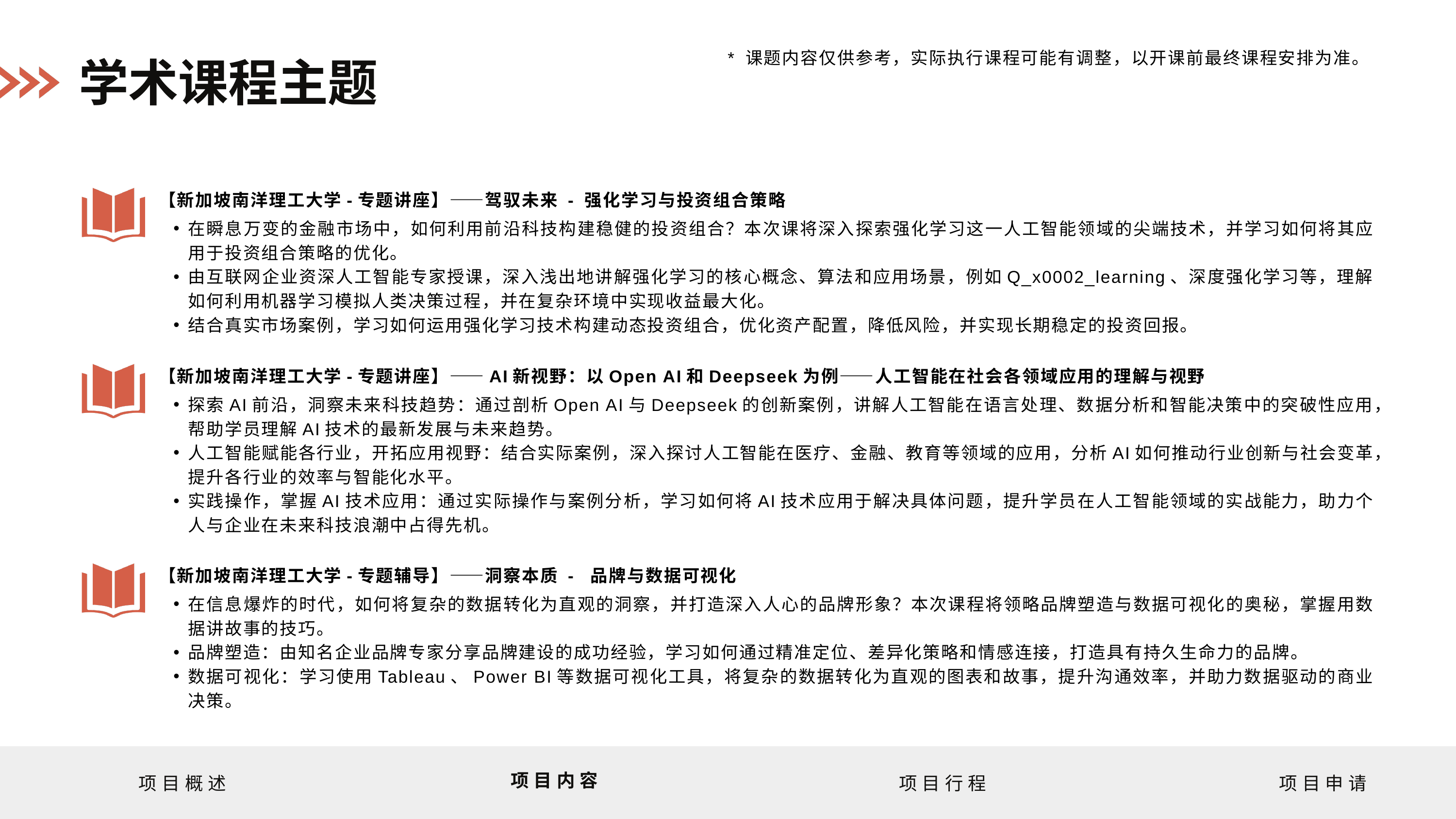

* 课题内容仅供参考，实际执行课程可能有调整，以开课前最终课程安排为准。
学术课程主题

【新加坡南洋理工大学-专题讲座】——驾驭未来 - 强化学习与投资组合策略

在瞬息万变的金融市场中，如何利用前沿科技构建稳健的投资组合？本次课将深入探索强化学习这⼀人工智能领域的尖端技术，并学习如何将其应用于投资组合策略的优化。
由互联网企业资深人工智能专家授课，深入浅出地讲解强化学习的核心概念、算法和应用场景，例如Q_x0002_learning、深度强化学习等，理解如何利用机器学习模拟人类决策过程，并在复杂环境中实现收益最大化。
结合真实市场案例，学习如何运用强化学习技术构建动态投资组合，优化资产配置，降低风险，并实现长期稳定的投资回报。

【新加坡南洋理工大学-专题讲座】——AI新视野：以Open AI和Deepseek为例——人工智能在社会各领域应用的理解与视野
探索AI前沿，洞察未来科技趋势：通过剖析Open AI与Deepseek的创新案例，讲解人工智能在语言处理、数据分析和智能决策中的突破性应用，帮助学员理解AI技术的最新发展与未来趋势。
人工智能赋能各行业，开拓应用视野：结合实际案例，深入探讨人工智能在医疗、金融、教育等领域的应用，分析AI如何推动行业创新与社会变革，提升各行业的效率与智能化水平。
实践操作，掌握AI技术应用：通过实际操作与案例分析，学习如何将AI技术应用于解决具体问题，提升学员在人工智能领域的实战能力，助力个人与企业在未来科技浪潮中占得先机。

【新加坡南洋理工大学-专题辅导】——洞察本质 -  品牌与数据可视化
在信息爆炸的时代，如何将复杂的数据转化为直观的洞察，并打造深入人心的品牌形象？本次课程将领略品牌塑造与数据可视化的奥秘，掌握用数据讲故事的技巧。
品牌塑造：由知名企业品牌专家分享品牌建设的成功经验，学习如何通过精准定位、差异化策略和情感连接，打造具有持久生命力的品牌。
数据可视化：学习使⽤Tableau、Power BI等数据可视化⼯具，将复杂的数据转化为直观的图表和故事，提升沟通效率，并助⼒数据驱动的商业决策。

项目内容
项目概述
项目行程
项目申请